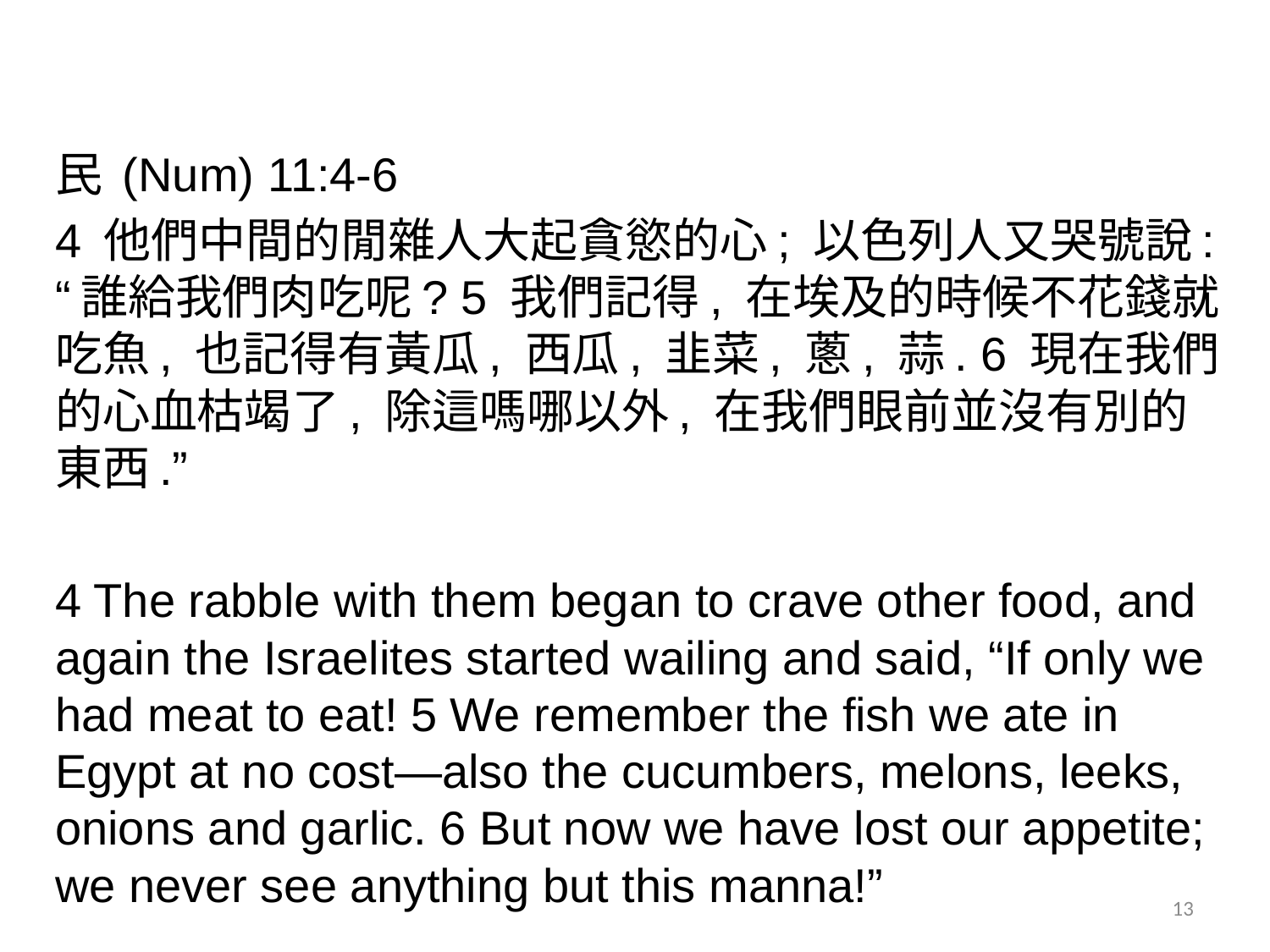

#
民 (Num) 11:4-6
4 他們中間的閒雜人大起貪慾的心; 以色列人又哭號說: “誰給我們肉吃呢? 5 我們記得, 在埃及的時候不花錢就吃魚, 也記得有黃瓜, 西瓜, 韭菜, 蔥, 蒜. 6 現在我們的心血枯竭了, 除這嗎哪以外, 在我們眼前並沒有別的東西.”

4 The rabble with them began to crave other food, and again the Israelites started wailing and said, “If only we had meat to eat! 5 We remember the fish we ate in Egypt at no cost—also the cucumbers, melons, leeks, onions and garlic. 6 But now we have lost our appetite; we never see anything but this manna!”

13